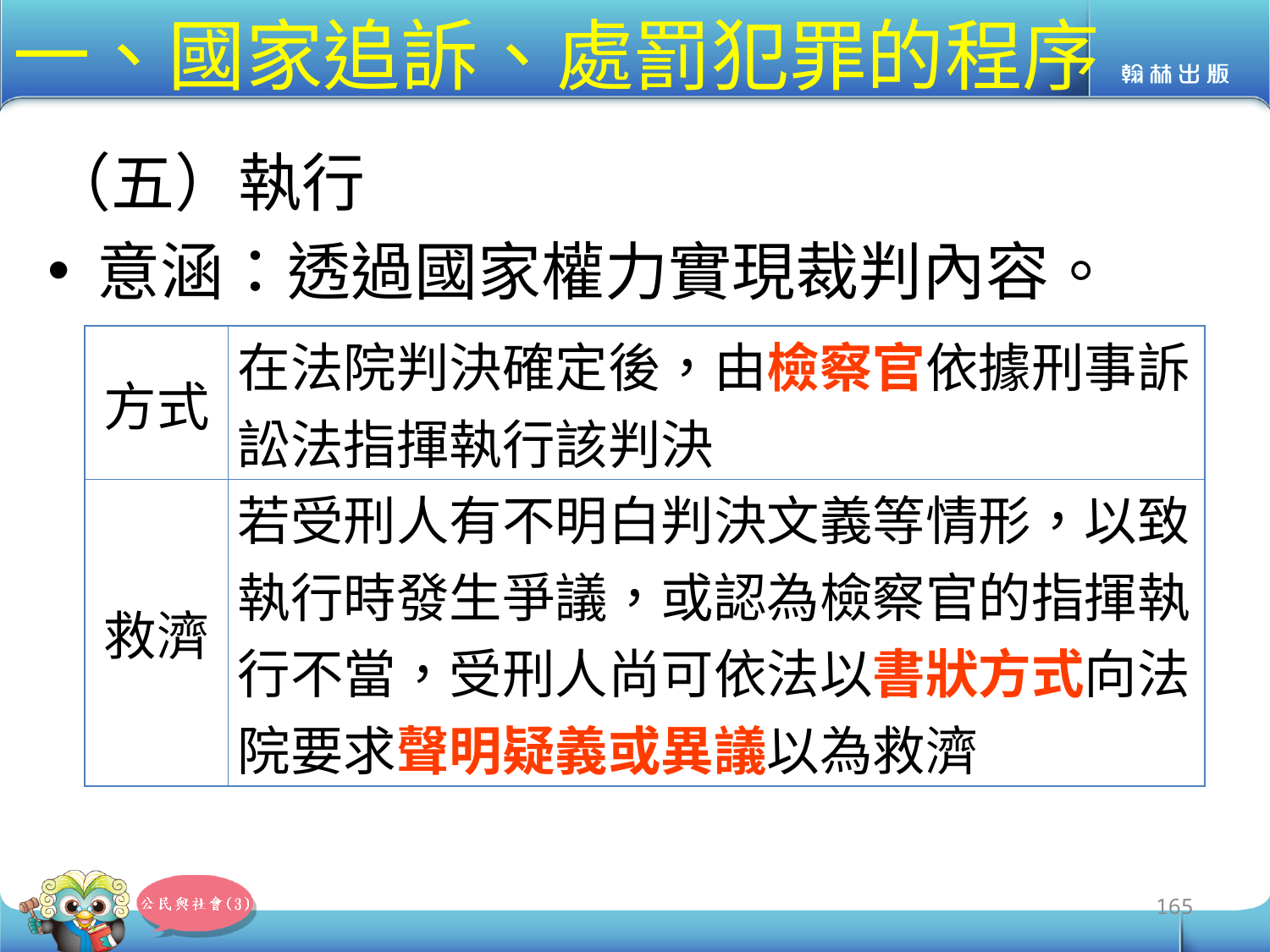

# 一、國家追訴、處罰犯罪的程序
（五）執行
意涵：透過國家權力實現裁判內容。
| 方式 | 在法院判決確定後，由檢察官依據刑事訴訟法指揮執行該判決 |
| --- | --- |
| 救濟 | 若受刑人有不明白判決文義等情形，以致執行時發生爭議，或認為檢察官的指揮執行不當，受刑人尚可依法以書狀方式向法院要求聲明疑義或異議以為救濟 |
165